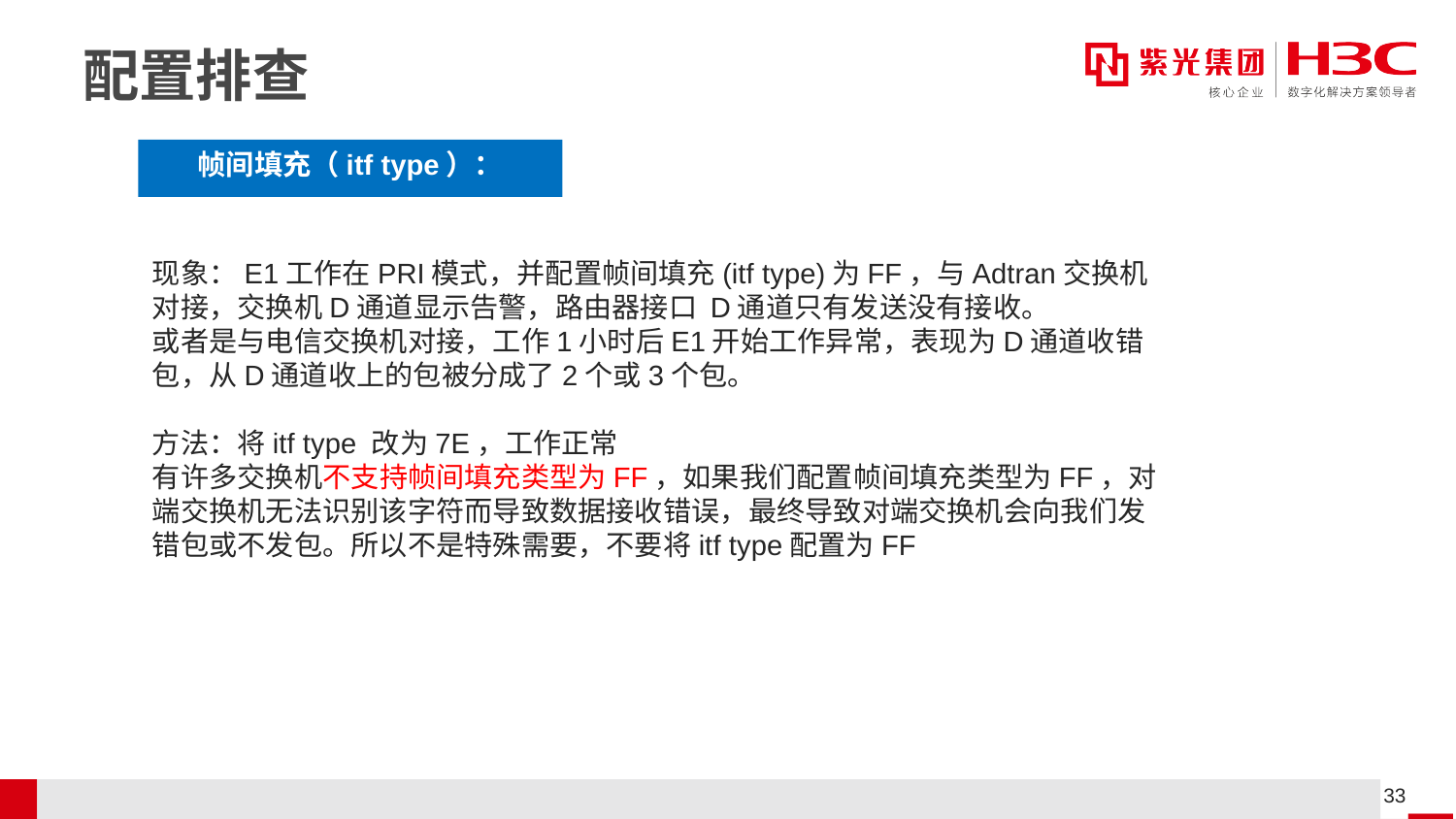

# 配置排查
帧间填充（itf type）：
现象：E1工作在PRI模式，并配置帧间填充(itf type)为FF，与Adtran交换机对接，交换机D通道显示告警，路由器接口 D通道只有发送没有接收。
或者是与电信交换机对接，工作1小时后E1开始工作异常，表现为D通道收错包，从D通道收上的包被分成了2个或3个包。

方法：将itf type 改为7E，工作正常
有许多交换机不支持帧间填充类型为FF，如果我们配置帧间填充类型为FF，对端交换机无法识别该字符而导致数据接收错误，最终导致对端交换机会向我们发错包或不发包。所以不是特殊需要，不要将itf type配置为FF